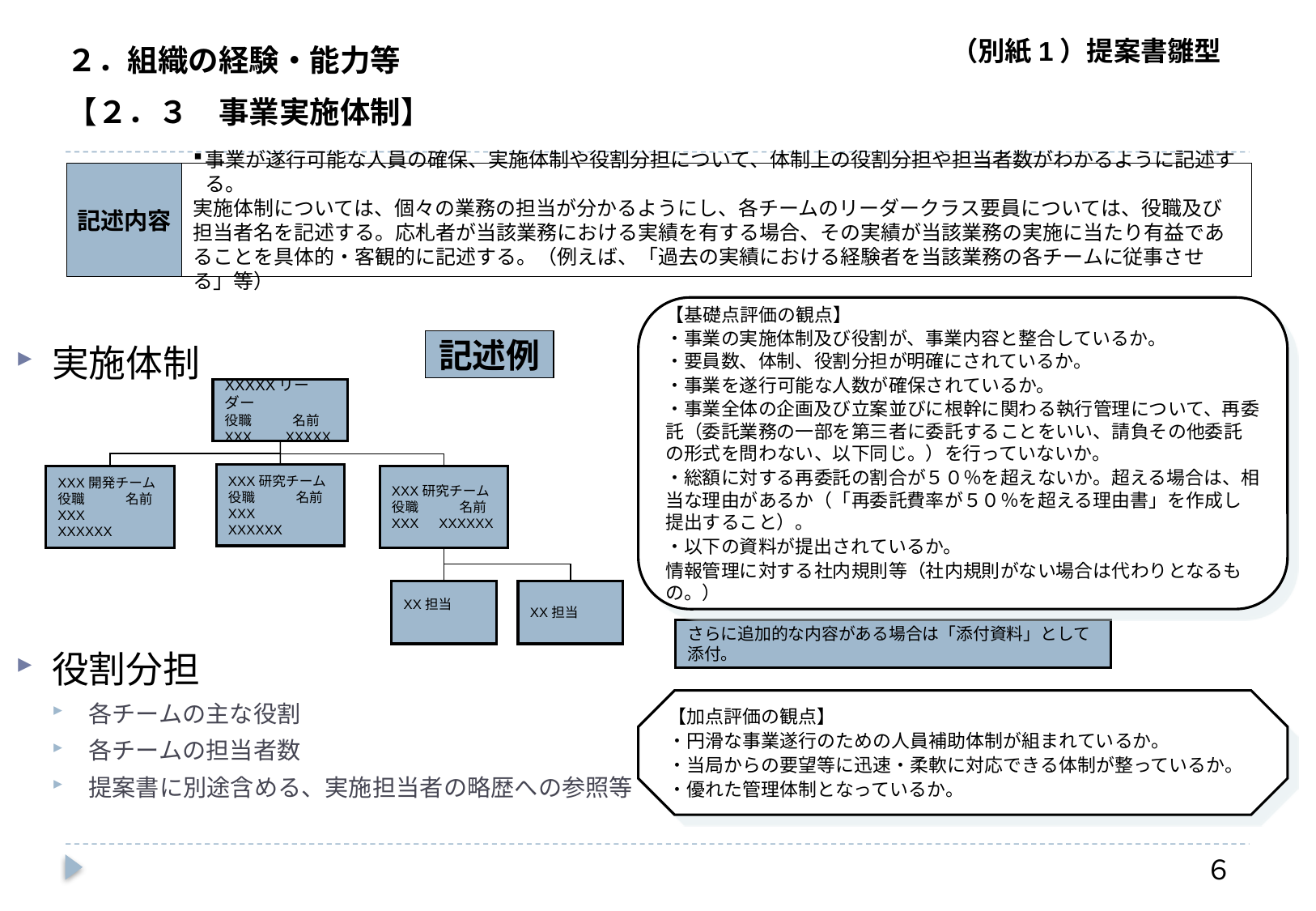

２．組織の経験・能力等
【２．３　事業実施体制】
記述内容
事業が遂行可能な人員の確保、実施体制や役割分担について、体制上の役割分担や担当者数がわかるように記述する。
実施体制については、個々の業務の担当が分かるようにし、各チームのリーダークラス要員については、役職及び担当者名を記述する。応札者が当該業務における実績を有する場合、その実績が当該業務の実施に当たり有益であることを具体的・客観的に記述する。（例えば、「過去の実績における経験者を当該業務の各チームに従事させる」等）
【基礎点評価の観点】
・事業の実施体制及び役割が、事業内容と整合しているか。
・要員数、体制、役割分担が明確にされているか。
・事業を遂行可能な人数が確保されているか。
・事業全体の企画及び立案並びに根幹に関わる執行管理について、再委託（委託業務の一部を第三者に委託することをいい、請負その他委託の形式を問わない、以下同じ。）を行っていないか。
・総額に対する再委託の割合が５０％を超えないか。超える場合は、相当な理由があるか（「再委託費率が５０％を超える理由書」を作成し提出すること）。
・以下の資料が提出されているか。
情報管理に対する社内規則等（社内規則がない場合は代わりとなるもの。）
記述例
実施体制

役割分担
各チームの主な役割
各チームの担当者数
提案書に別途含める、実施担当者の略歴への参照等

XXXXXリーダー
役職　　　名前
XXX　　XXXXX
XXX研究チーム
役職　　　名前
XXX　　XXXXXX
XXX開発チーム
役職　　　名前
XXX　　XXXXXX
XXX研究チーム
役職　　　名前
XXX　XXXXXX
XX担当

XX担当
さらに追加的な内容がある場合は「添付資料」として添付。
【加点評価の観点】
・円滑な事業遂行のための人員補助体制が組まれているか。
・当局からの要望等に迅速・柔軟に対応できる体制が整っているか。
・優れた管理体制となっているか。
６